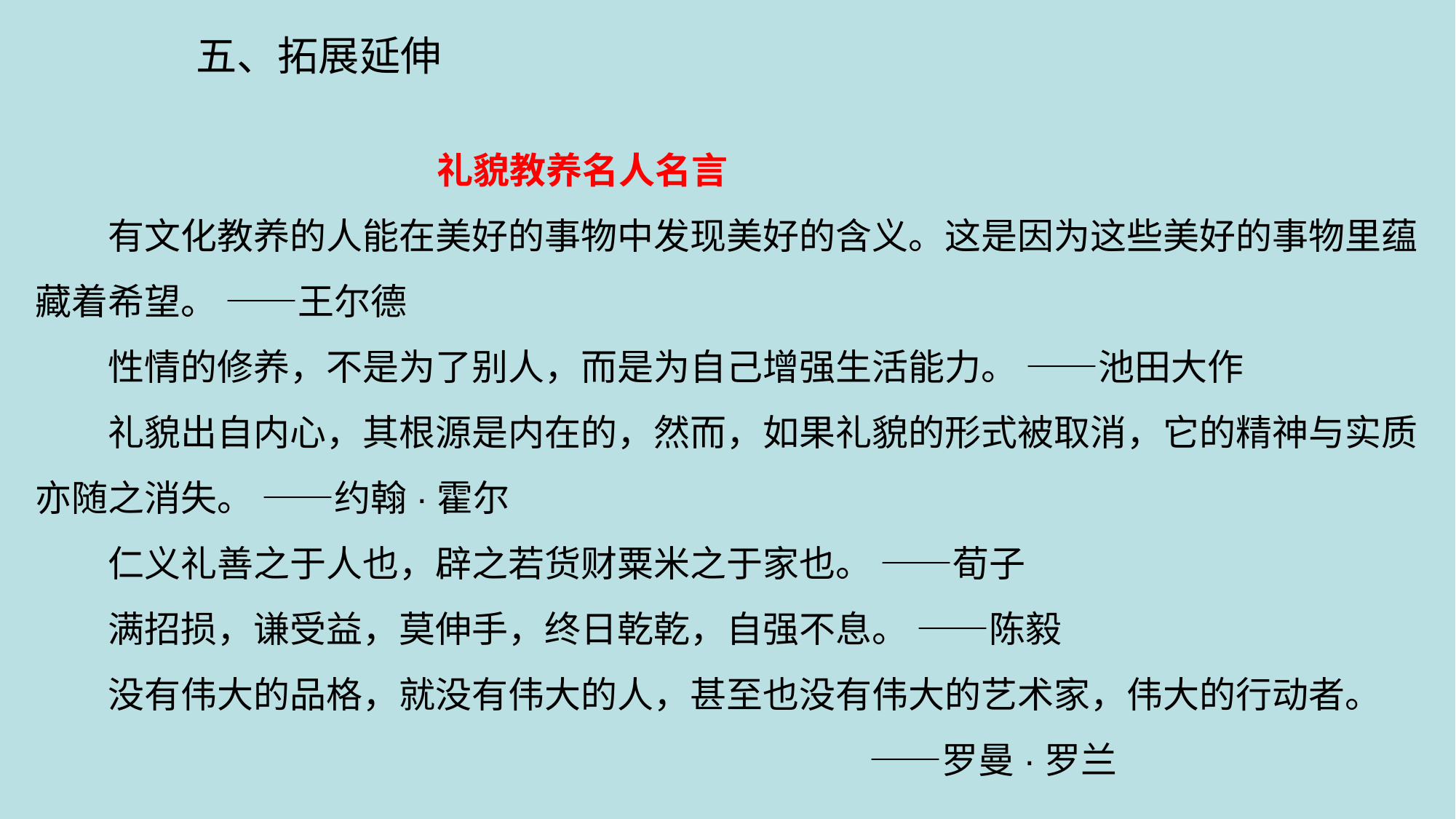

五、拓展延伸
                                                礼貌教养名人名言
　　有文化教养的人能在美好的事物中发现美好的含义。这是因为这些美好的事物里蕴藏着希望。 ——王尔德
　　性情的修养，不是为了别人，而是为自己增强生活能力。 ——池田大作
　　礼貌出自内心，其根源是内在的，然而，如果礼貌的形式被取消，它的精神与实质亦随之消失。 ——约翰·霍尔
　　仁义礼善之于人也，辟之若货财粟米之于家也。 ——荀子
　　满招损，谦受益，莫伸手，终日乾乾，自强不息。 ——陈毅
　　没有伟大的品格，就没有伟大的人，甚至也没有伟大的艺术家，伟大的行动者。
　　                                                                                             ——罗曼·罗兰